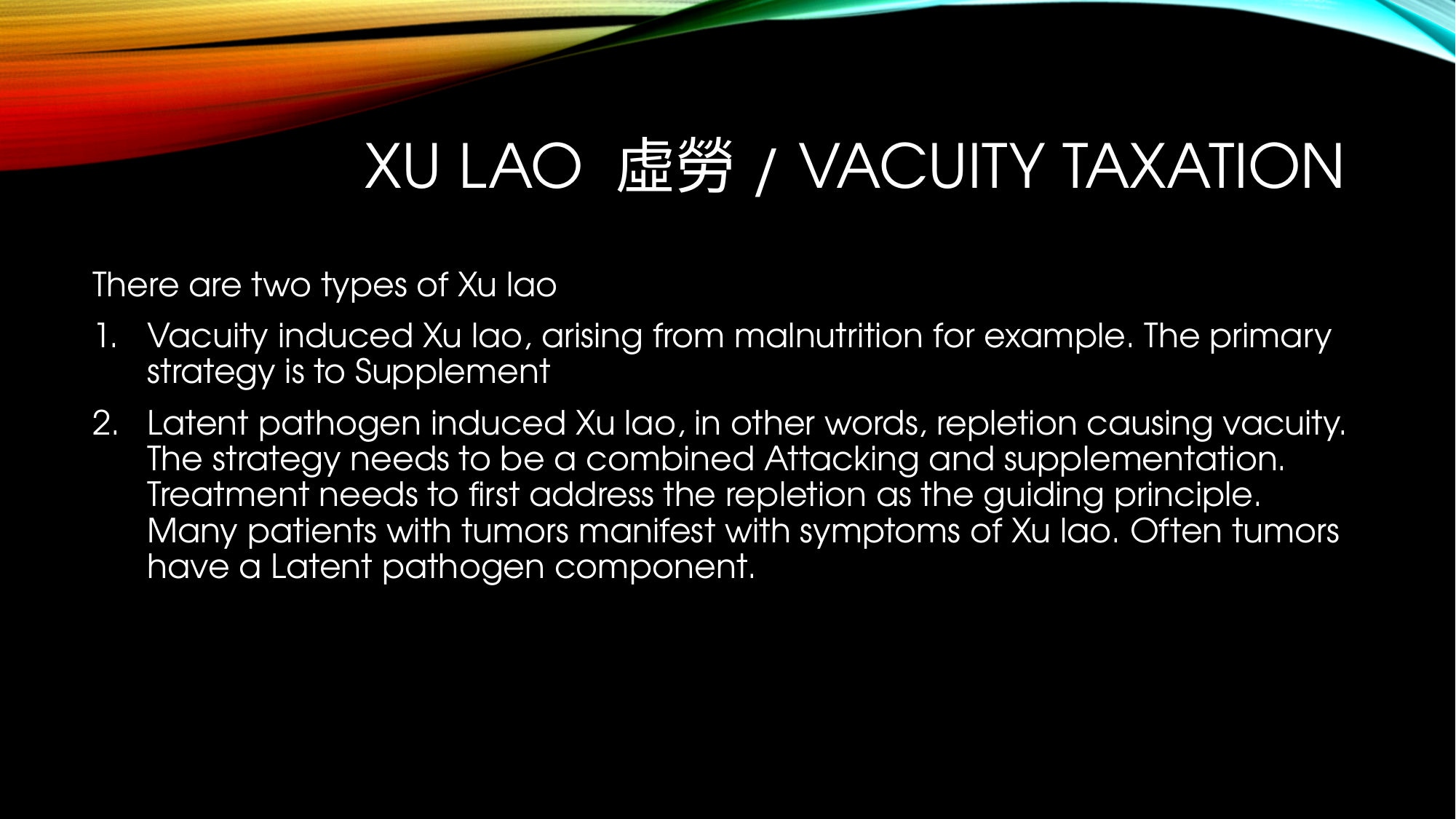

# Xu lao 虛勞/ Vacuity taxation
There are two types of Xu lao
Vacuity induced Xu lao, arising from malnutrition for example. The primary strategy is to Supplement
Latent pathogen induced Xu lao, in other words, repletion causing vacuity. The strategy needs to be a combined Attacking and supplementation. Treatment needs to first address the repletion as the guiding principle. Many patients with tumors manifest with symptoms of Xu lao. Often tumors have a Latent pathogen component.